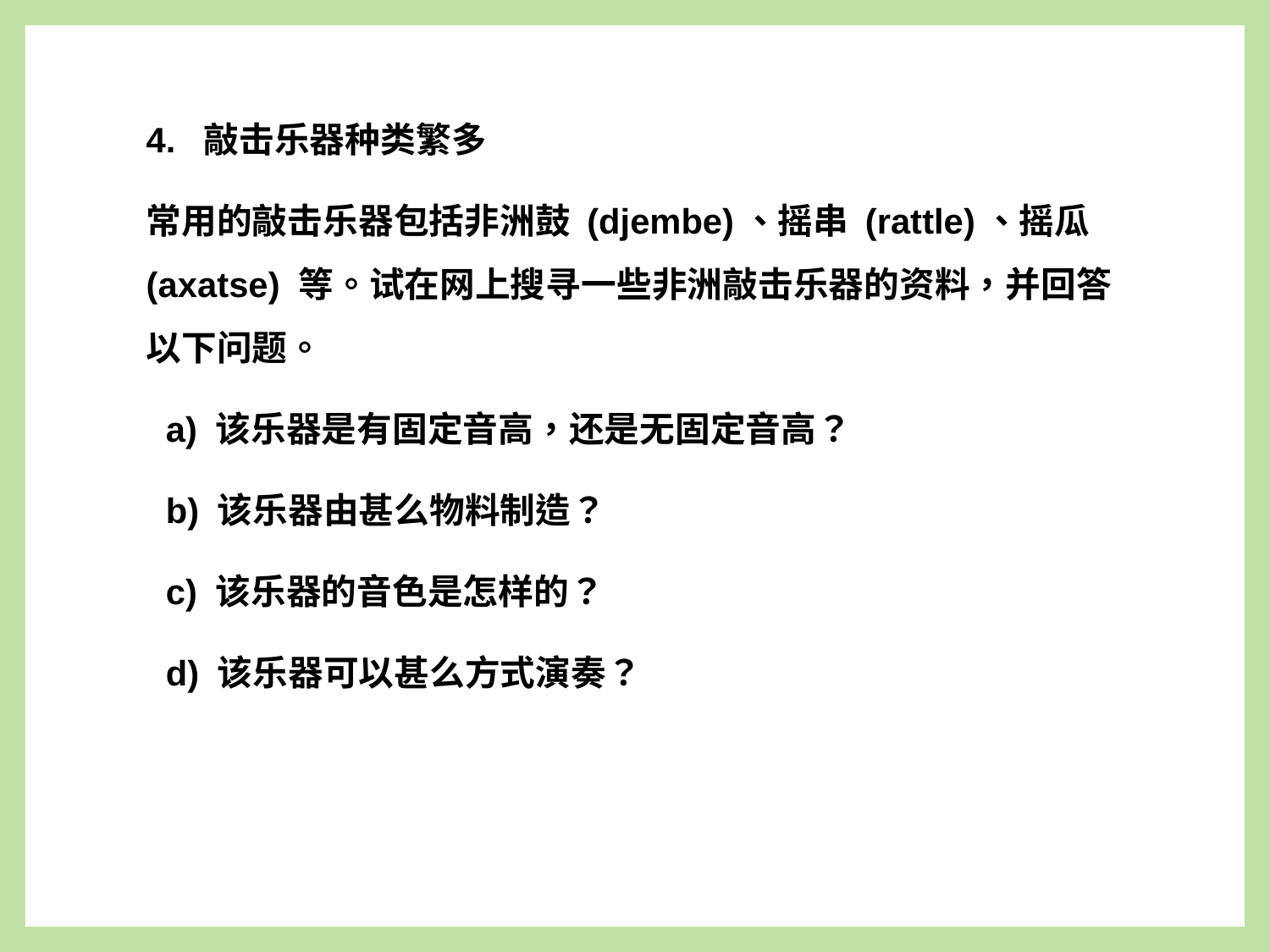

4.  敲击乐器种类繁多
常用的敲击乐器包括非洲鼓 (djembe)、摇串 (rattle)、摇瓜(axatse) 等。试在网上搜寻一些非洲敲击乐器的资料，并回答以下问题。
  a) 该乐器是有固定音高，还是无固定音高？
  b) 该乐器由甚么物料制造？
  c) 该乐器的音色是怎样的？
  d) 该乐器可以甚么方式演奏？